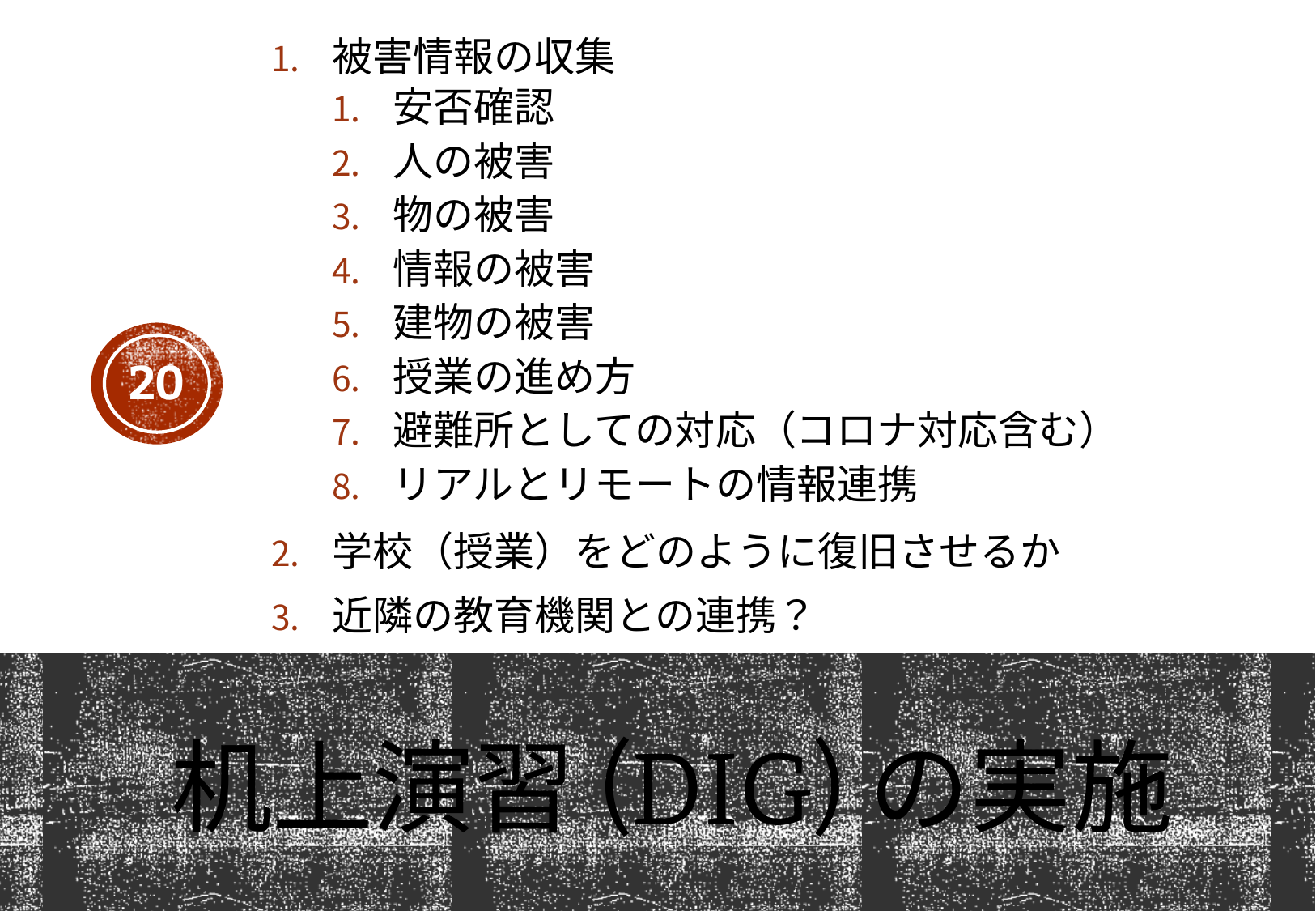

被害情報の収集
安否確認
人の被害
物の被害
情報の被害
建物の被害
授業の進め方
避難所としての対応（コロナ対応含む）
リアルとリモートの情報連携
学校（授業）をどのように復旧させるか
近隣の教育機関との連携？
20
# 机上演習(DIG)の実施